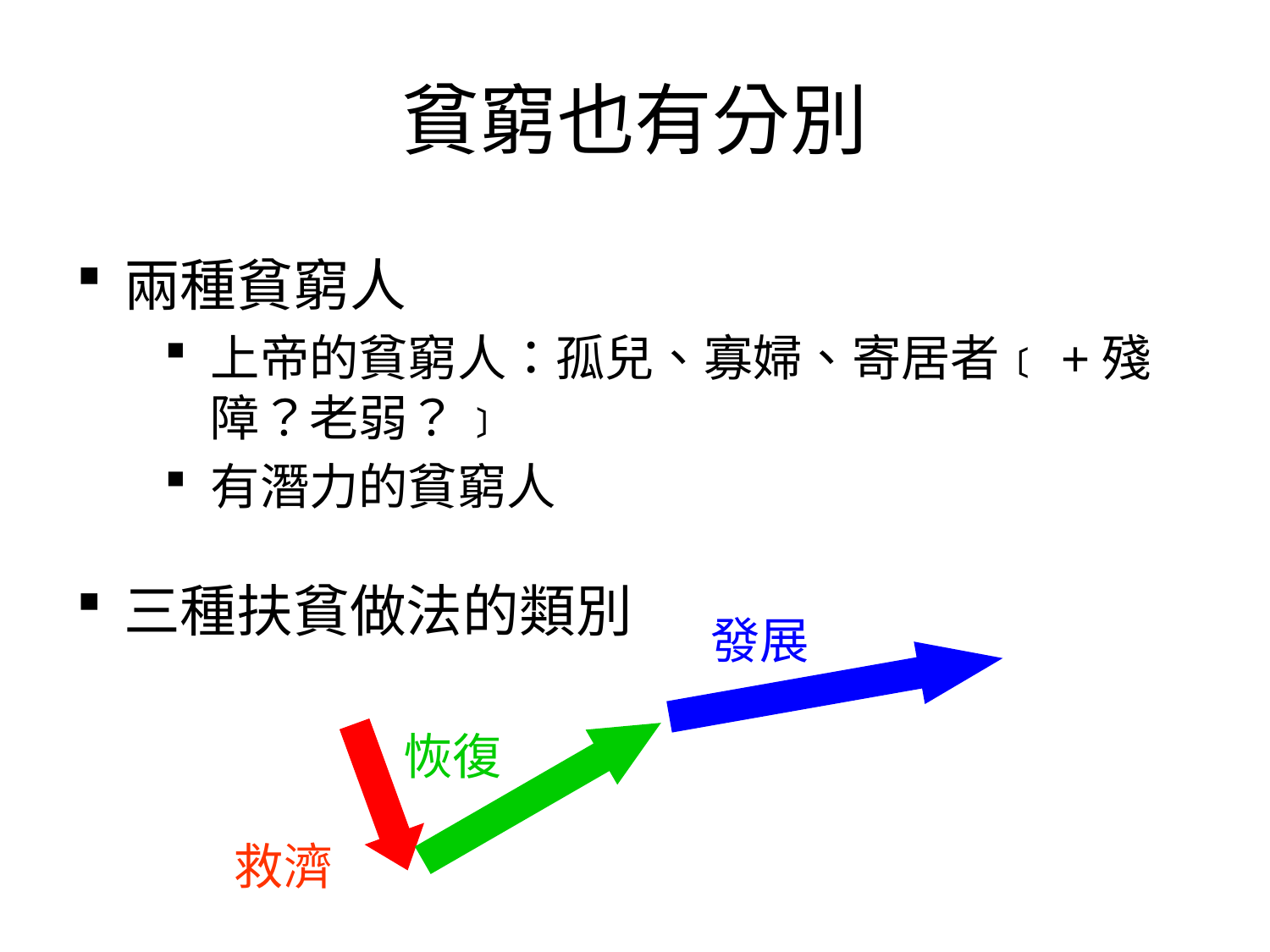

# 貧窮也有分別
兩種貧窮人
上帝的貧窮人：孤兒、寡婦、寄居者﹝+殘障？老弱？﹞
有潛力的貧窮人

三種扶貧做法的類別
發展

恢復

救濟